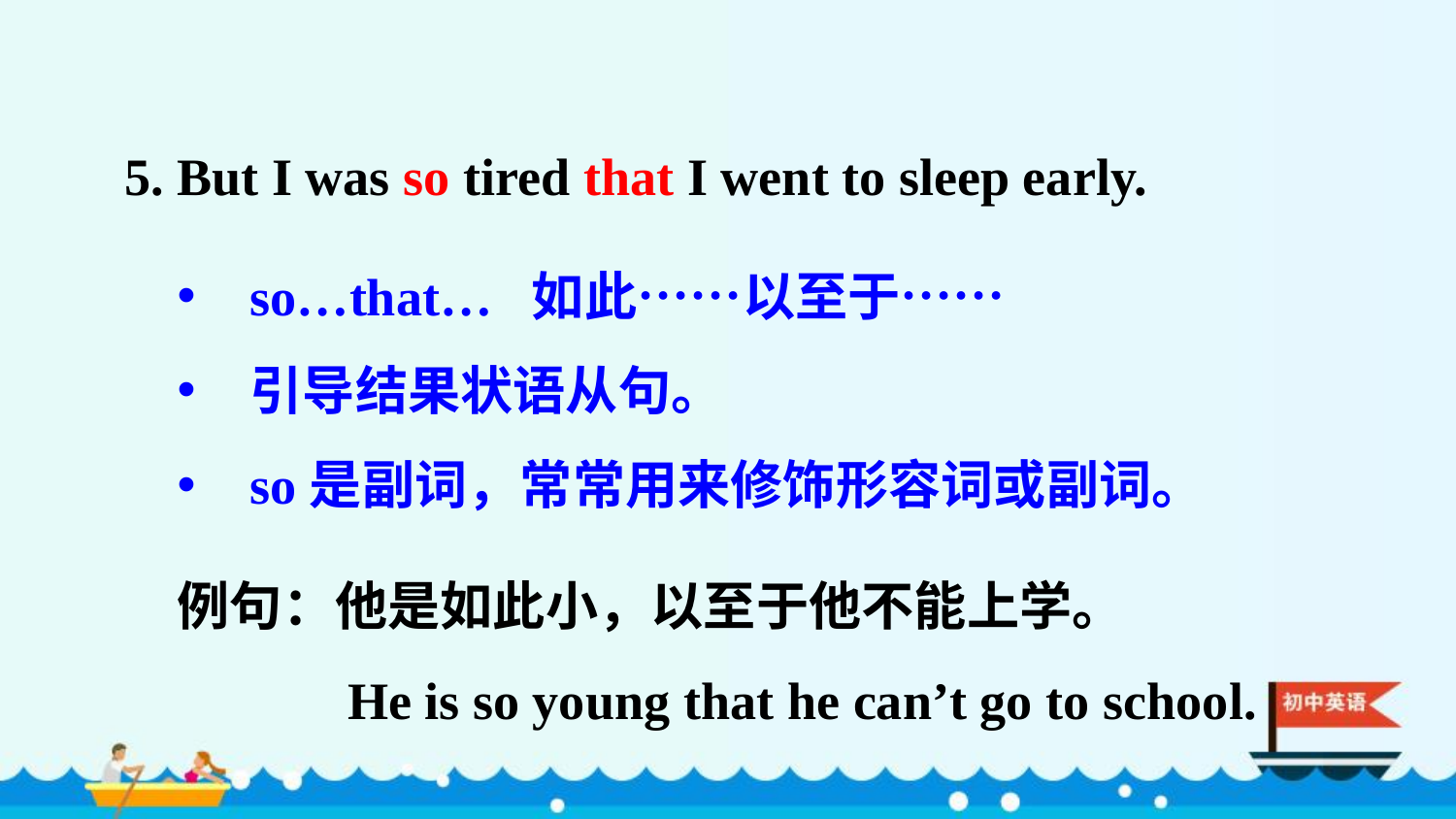

5. But I was so tired that I went to sleep early.
so…that…  如此……以至于……
引导结果状语从句。
so是副词，常常用来修饰形容词或副词。
例句：他是如此小，以至于他不能上学。
             He is so young that he can’t go to school.